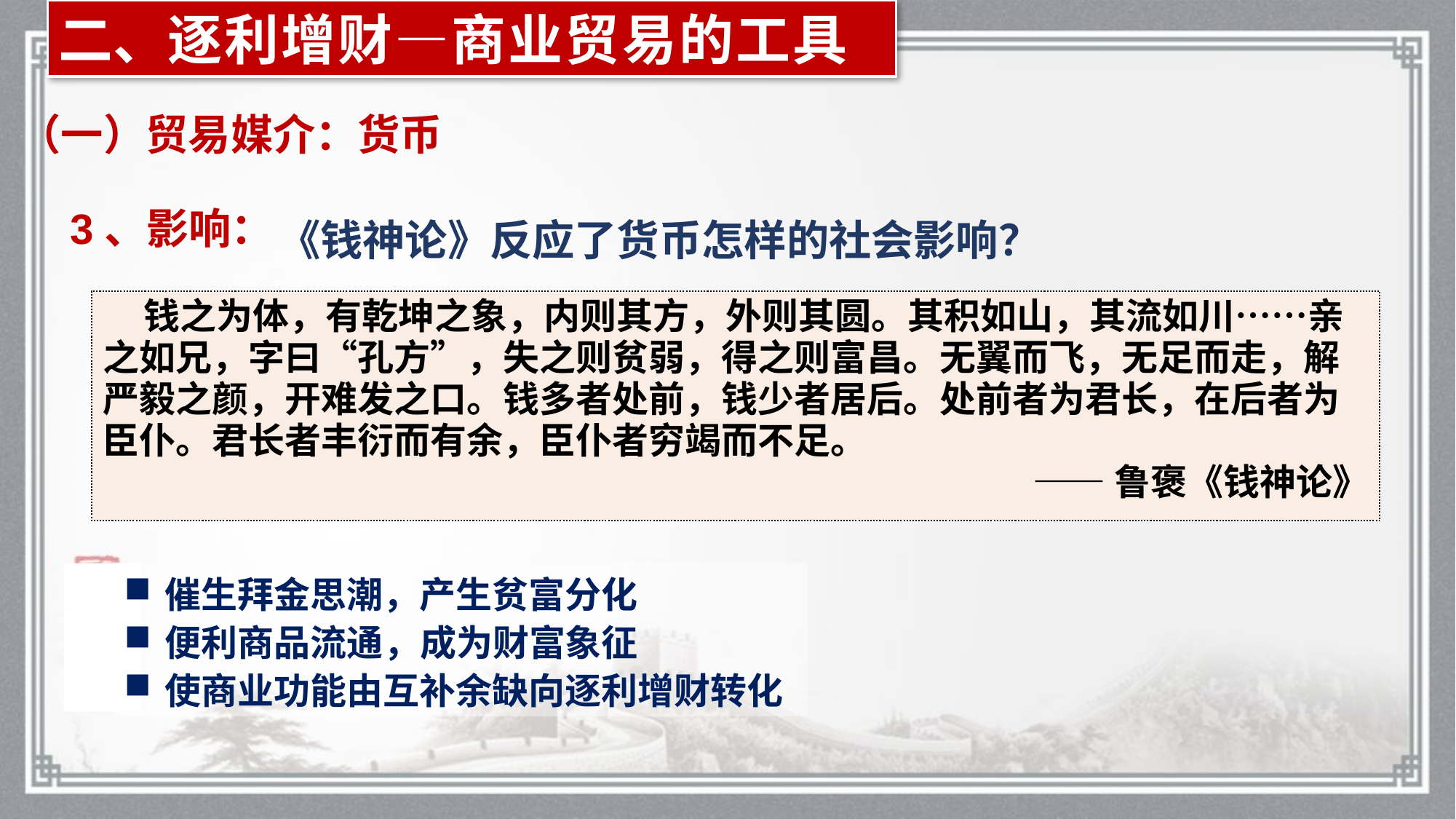

二、逐利增财—商业贸易的工具
（一）贸易媒介：货币
3、影响：
《钱神论》反应了货币怎样的社会影响？
    钱之为体，有乾坤之象，内则其方，外则其圆。其积如山，其流如川……亲之如兄，字曰“孔方”，失之则贫弱，得之则富昌。无翼而飞，无足而走，解严毅之颜，开难发之口。钱多者处前，钱少者居后。处前者为君长，在后者为臣仆。君长者丰衍而有余，臣仆者穷竭而不足。
   ——鲁褒《钱神论》
催生拜金思潮，产生贫富分化
便利商品流通，成为财富象征
使商业功能由互补余缺向逐利增财转化